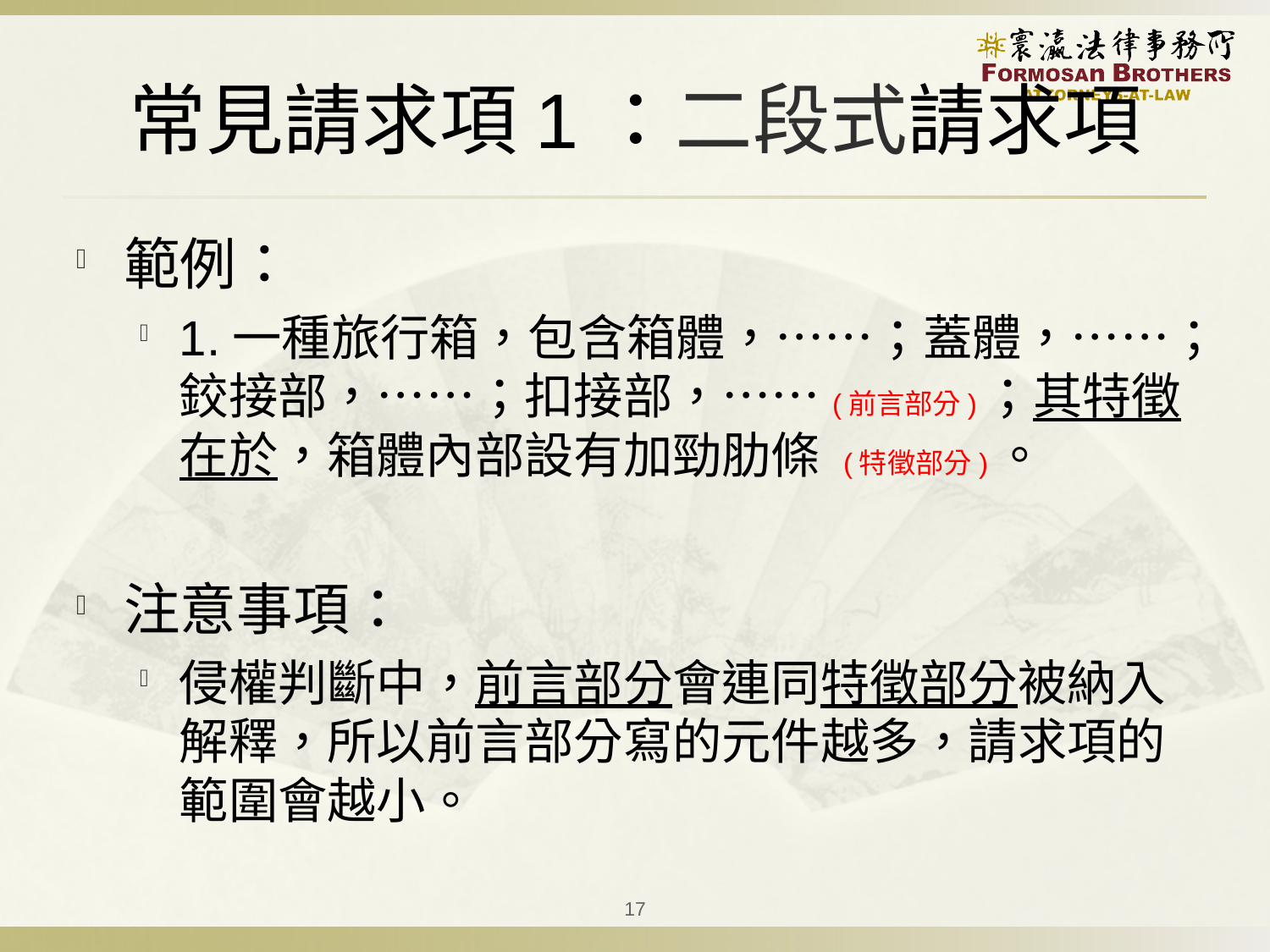

# 常見請求項1：二段式請求項
範例：
1.一種旅行箱，包含箱體，……；蓋體，……；鉸接部，……；扣接部，……(前言部分)；其特徵在於，箱體內部設有加勁肋條 (特徵部分)。

注意事項：
侵權判斷中，前言部分會連同特徵部分被納入解釋，所以前言部分寫的元件越多，請求項的範圍會越小。

17